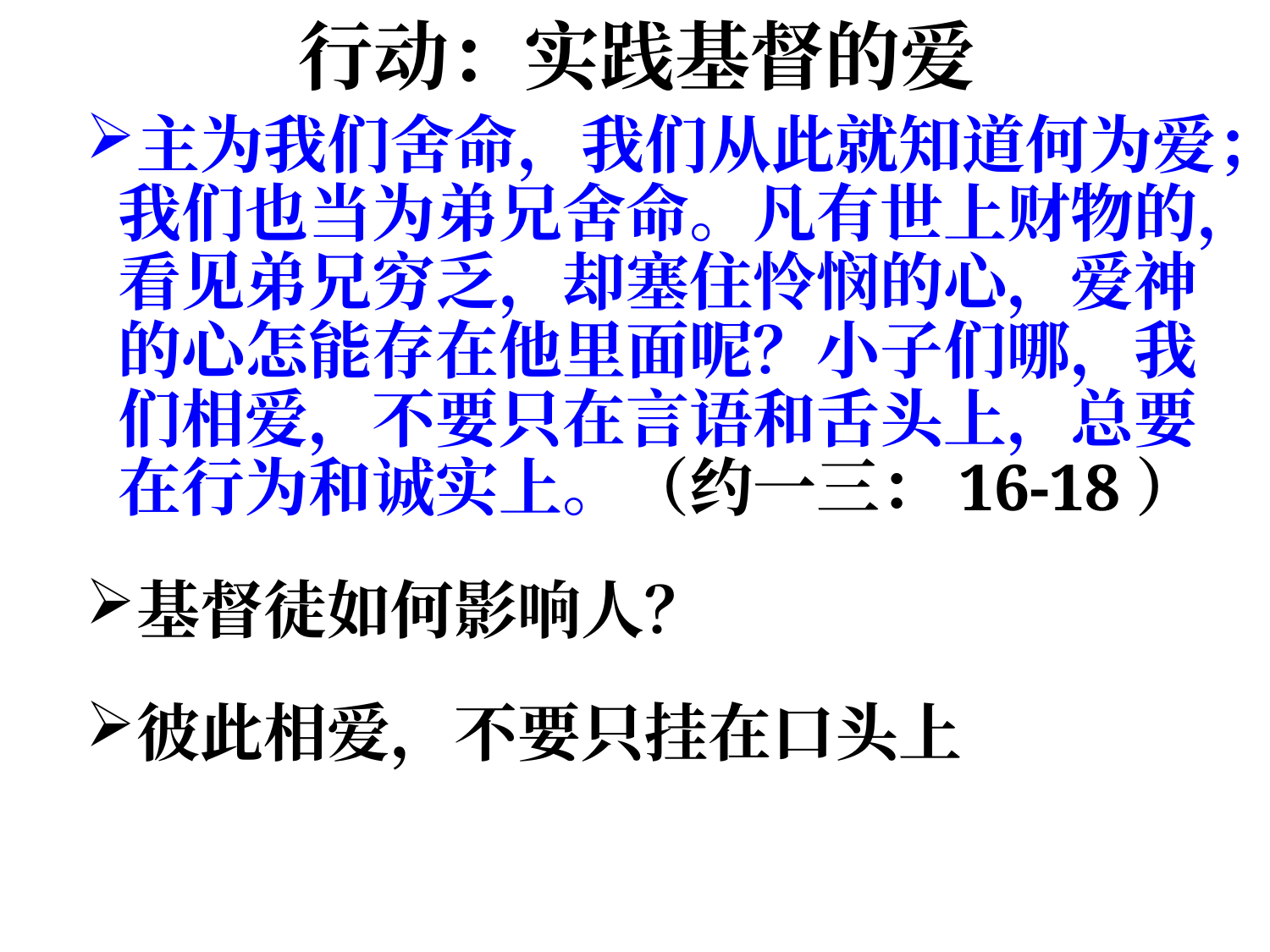

# 行动：实践基督的爱
主为我们舍命，我们从此就知道何为爱；我们也当为弟兄舍命。凡有世上财物的，看见弟兄穷乏，却塞住怜悯的心，爱神的心怎能存在他里面呢？小子们哪，我们相爱，不要只在言语和舌头上，总要在行为和诚实上。（约一三：16-18）

基督徒如何影响人？

彼此相爱，不要只挂在口头上